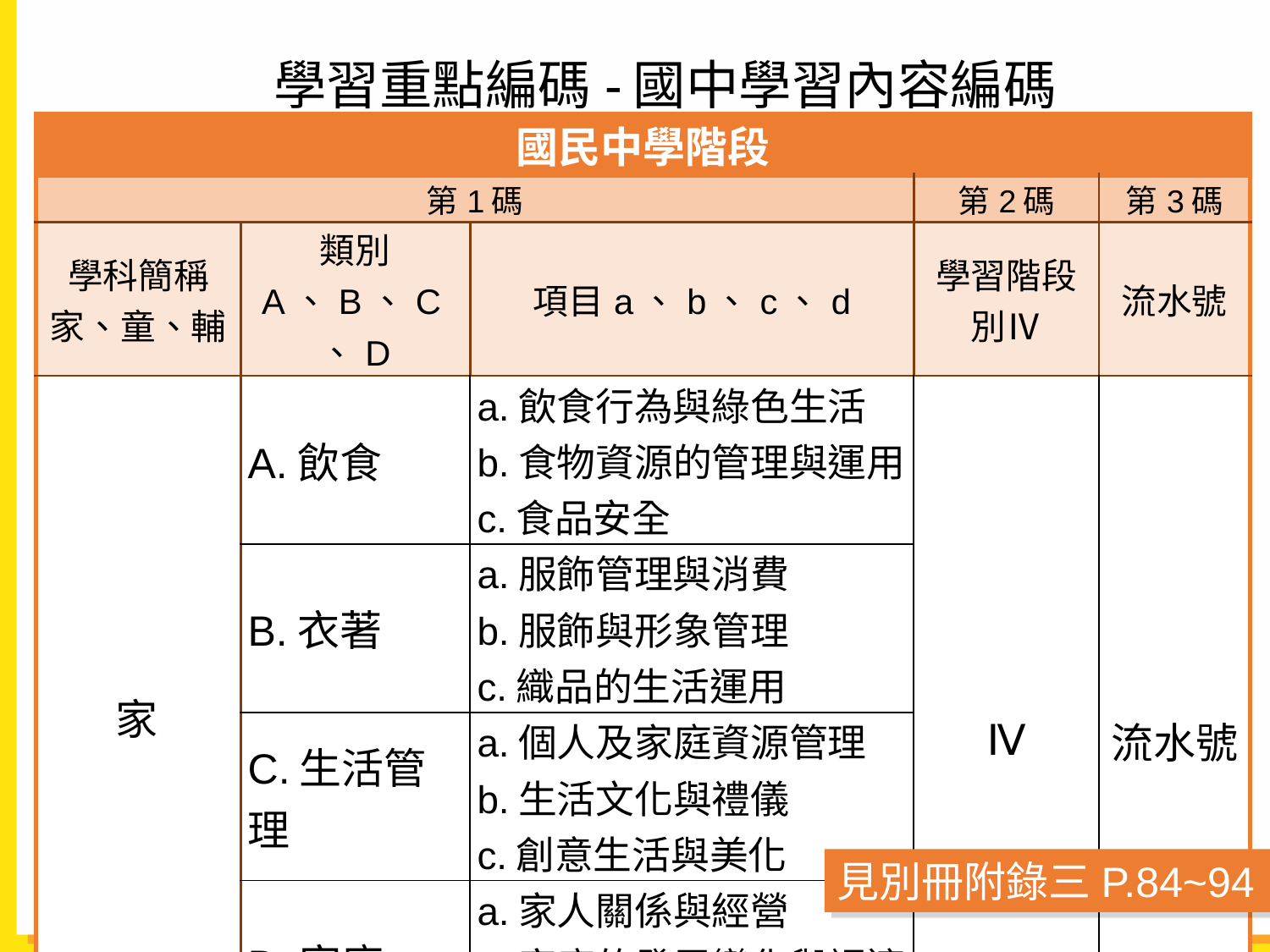

學習重點編碼-國中學習內容編碼
| 國民中學階段 |  |  |  |  |
| --- | --- | --- | --- | --- |
| 第1碼 |  |  | 第2碼 | 第3碼 |
| 學科簡稱 家、童、輔 | 類別 A、B、C、D | 項目a、b、c、d | 學習階段別Ⅳ | 流水號 |
| 家 | A.飲食 | a.飲食行為與綠色生活 b.食物資源的管理與運用 c.食品安全 | Ⅳ | 流水號 |
|  | B.衣著 | a.服飾管理與消費 b.服飾與形象管理 c.織品的生活運用 |  |  |
|  | C.生活管理 | a.個人及家庭資源管理 b.生活文化與禮儀 c.創意生活與美化 |  |  |
|  | D.家庭 | a.家人關係與經營 b.家庭的發展變化與調適 c.家庭活動與共學 d.家庭文化與傳承 |  |  |
見別冊附錄三P.84~94